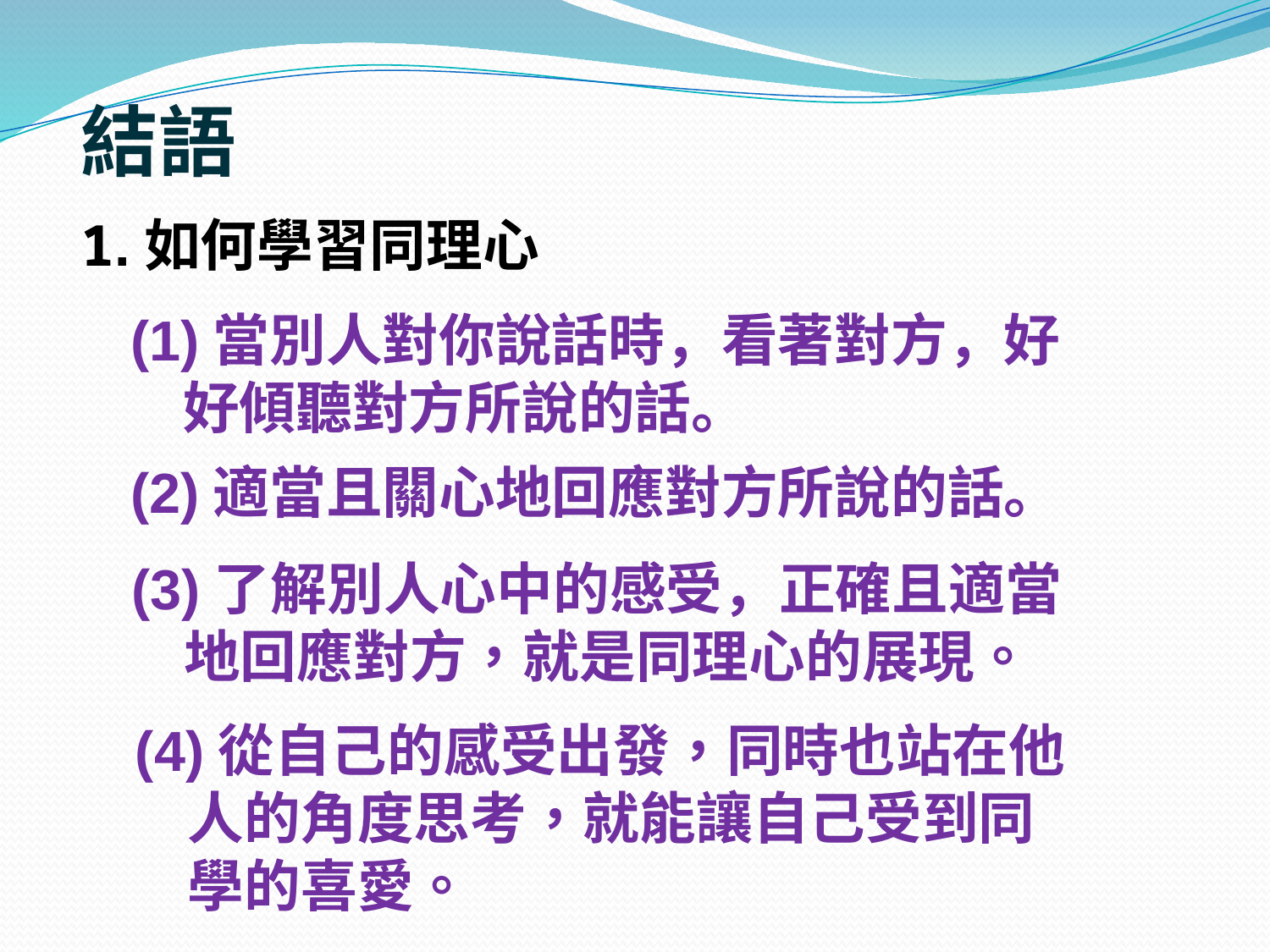

結語
1.如何學習同理心
(1)當別人對你說話時，看著對方，好
   好傾聽對方所說的話。

(2)適當且關心地回應對方所說的話。
(3)了解別人心中的感受，正確且適當
   地回應對方，就是同理心的展現。
(4)從自己的感受出發，同時也站在他
   人的角度思考，就能讓自己受到同
   學的喜愛。